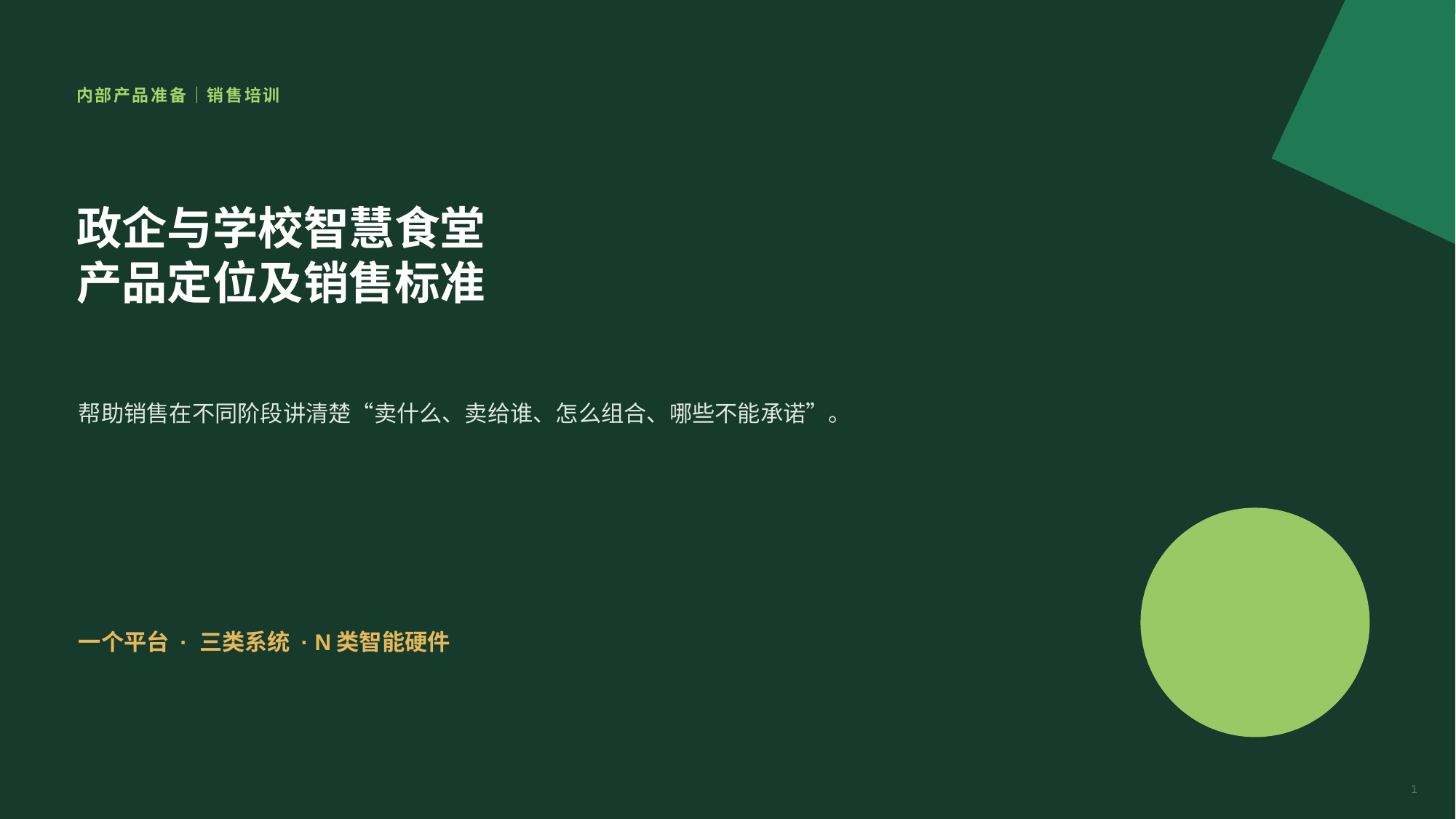

内部产品准备｜销售培训
政企与学校智慧食堂
产品定位及销售标准
帮助销售在不同阶段讲清楚“卖什么、卖给谁、怎么组合、哪些不能承诺”。

一个平台 · 三类系统 · N类智能硬件
1